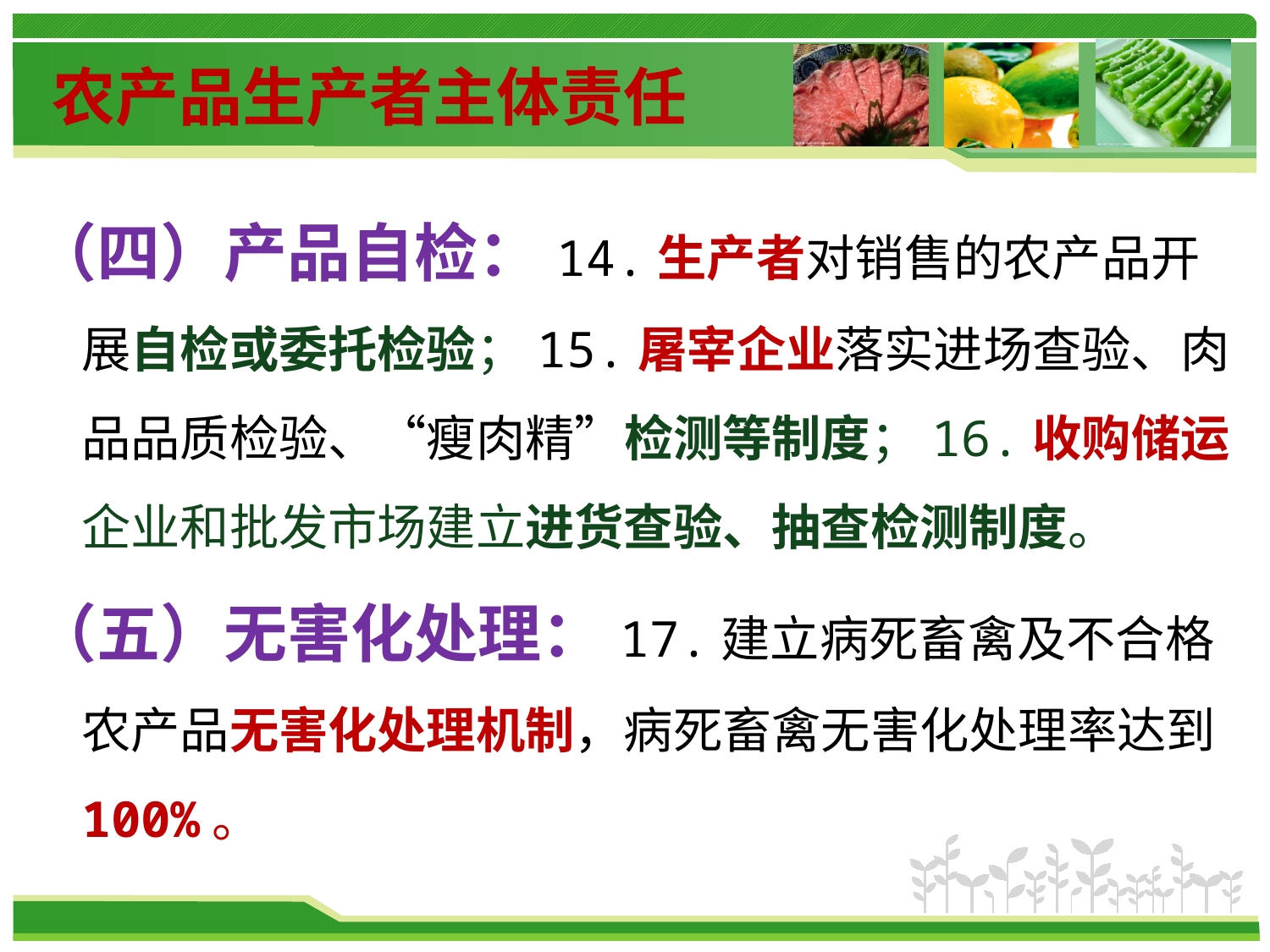

# 农产品生产者主体责任
（四）产品自检：14.生产者对销售的农产品开展自检或委托检验；15.屠宰企业落实进场查验、肉品品质检验、“瘦肉精”检测等制度；16.收购储运企业和批发市场建立进货查验、抽查检测制度。
（五）无害化处理：17.建立病死畜禽及不合格农产品无害化处理机制，病死畜禽无害化处理率达到100%。